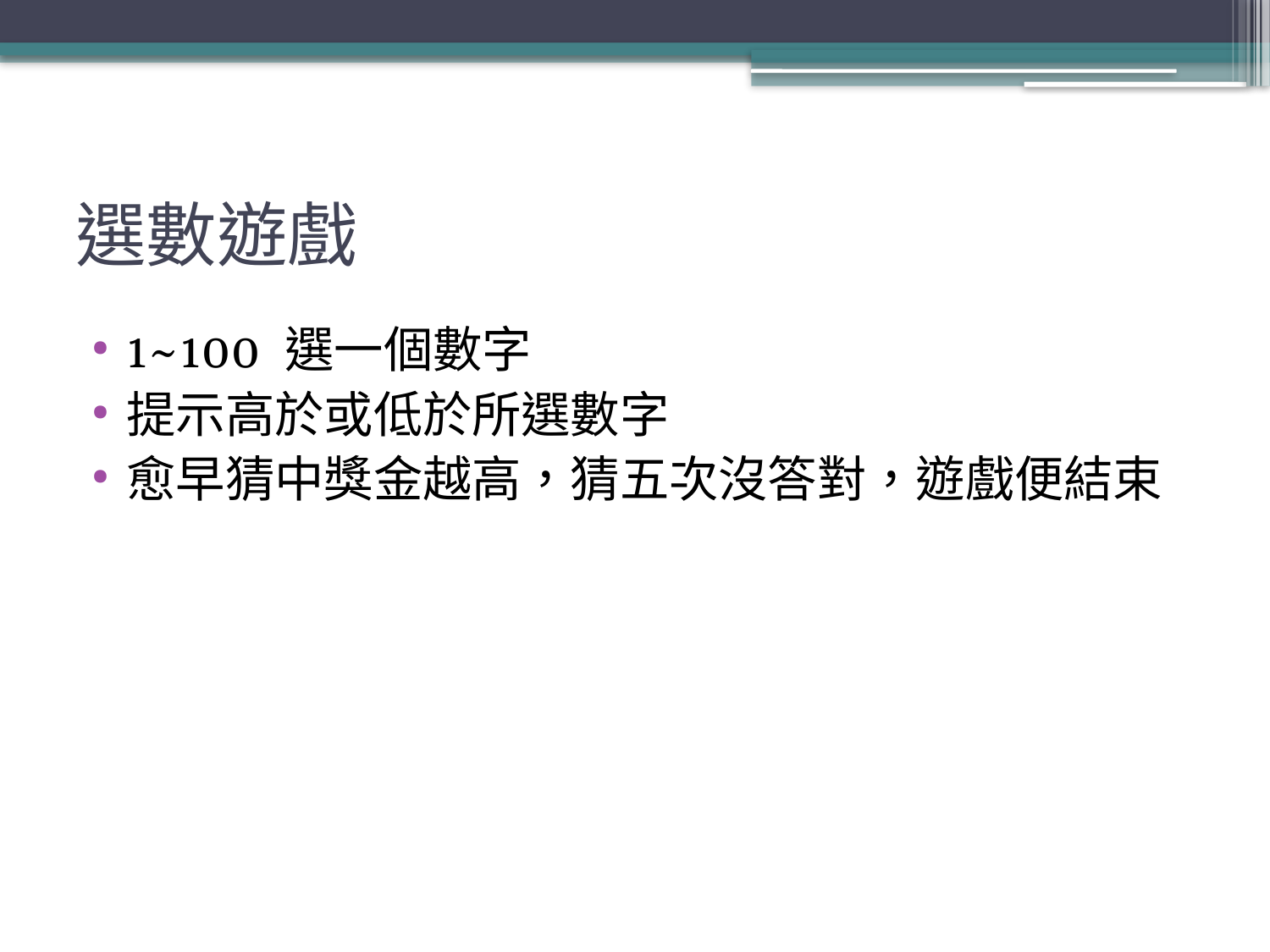

# 選數遊戲
1~100 選一個數字
提示高於或低於所選數字
愈早猜中獎金越高，猜五次沒答對，遊戲便結束